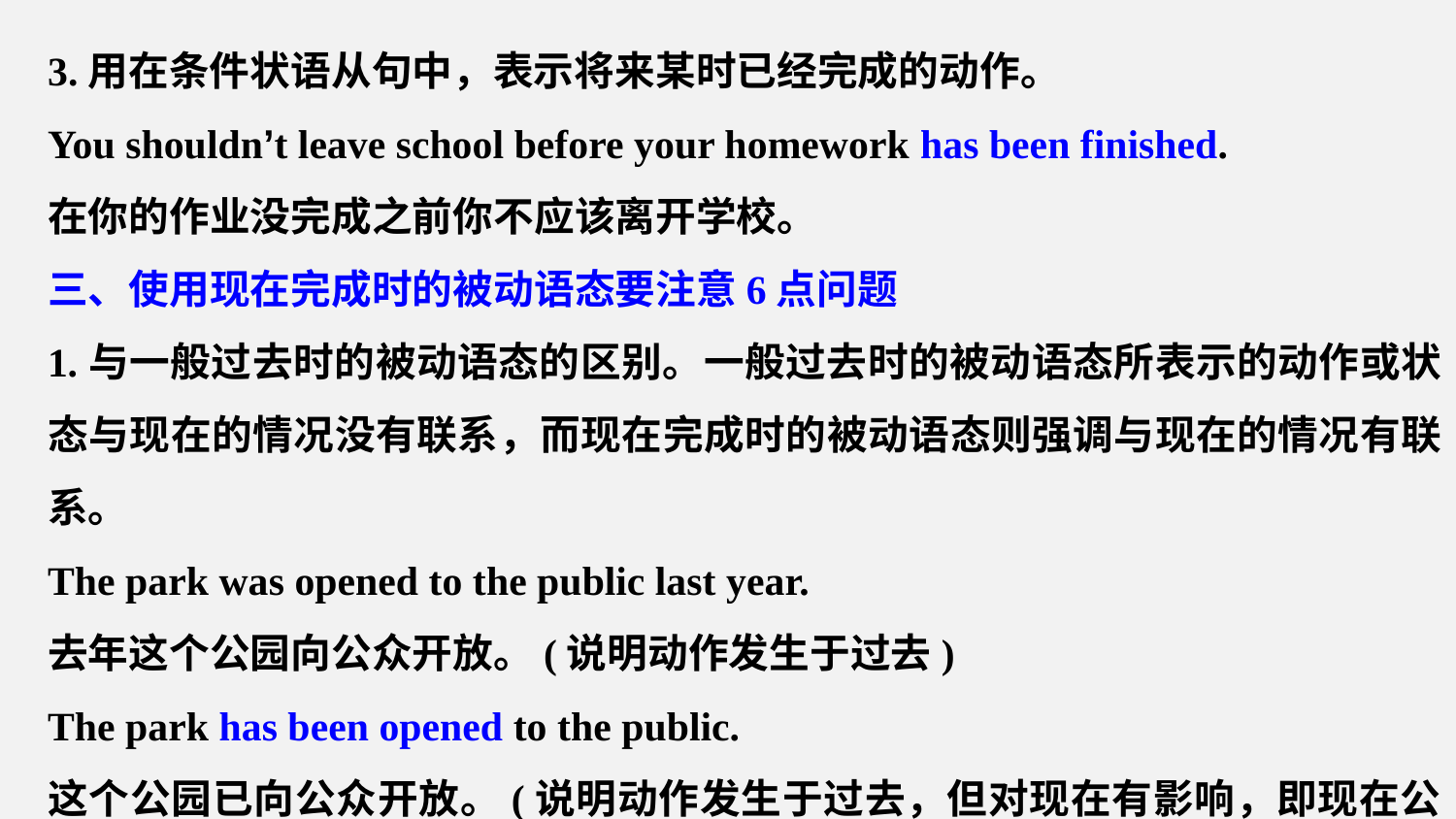

3.用在条件状语从句中，表示将来某时已经完成的动作。
You shouldn’t leave school before your homework has been finished.
在你的作业没完成之前你不应该离开学校。
三、使用现在完成时的被动语态要注意6点问题
1.与一般过去时的被动语态的区别。一般过去时的被动语态所表示的动作或状态与现在的情况没有联系，而现在完成时的被动语态则强调与现在的情况有联系。
The park was opened to the public last year.
去年这个公园向公众开放。(说明动作发生于过去)
The park has been opened to the public.
这个公园已向公众开放。(说明动作发生于过去，但对现在有影响，即现在公园已经向公众开放了)